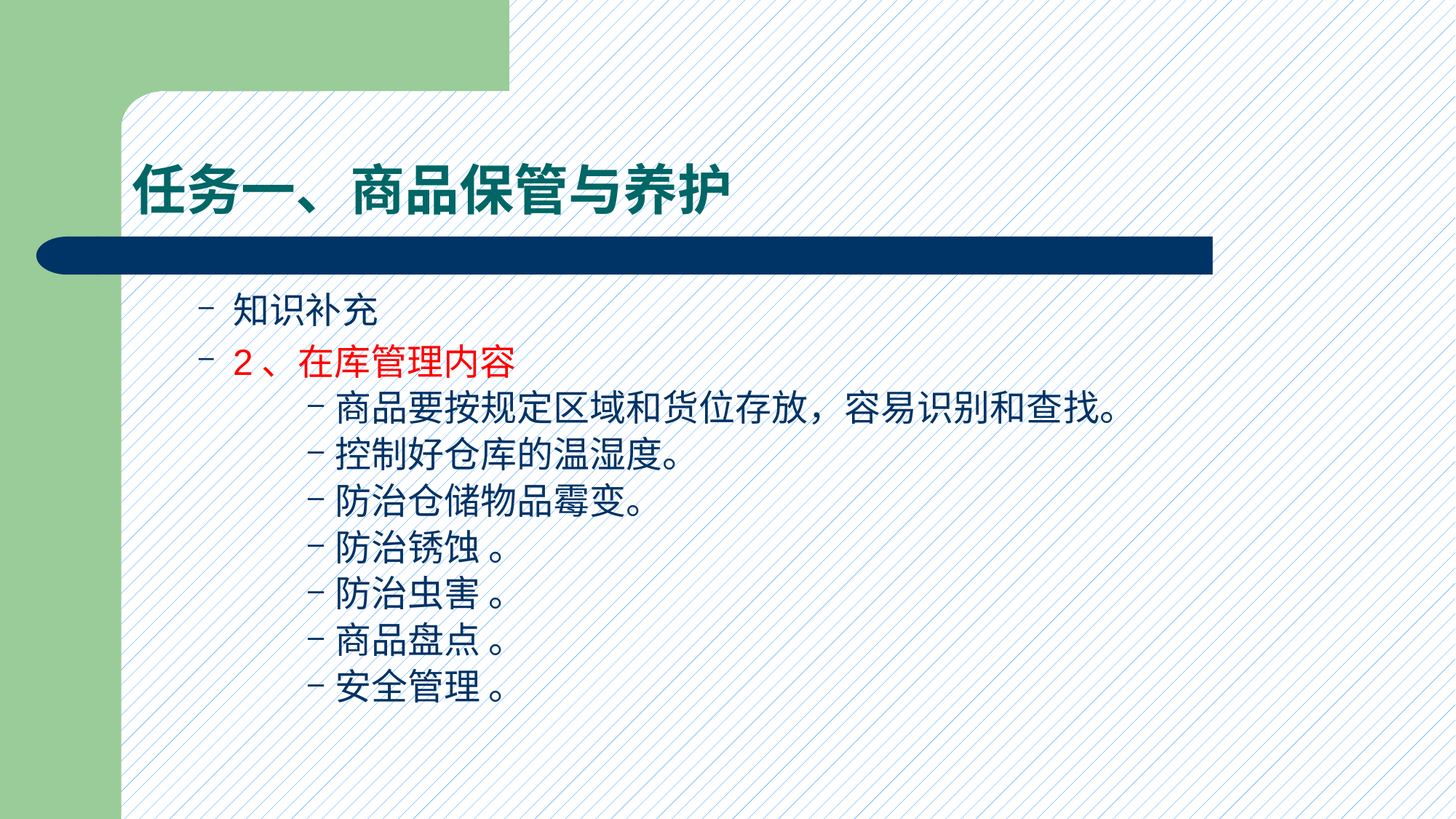

# 任务一、商品保管与养护
知识补充
2、在库管理内容
商品要按规定区域和货位存放，容易识别和查找。
控制好仓库的温湿度。
防治仓储物品霉变。
防治锈蚀 。
防治虫害 。
商品盘点 。
安全管理 。